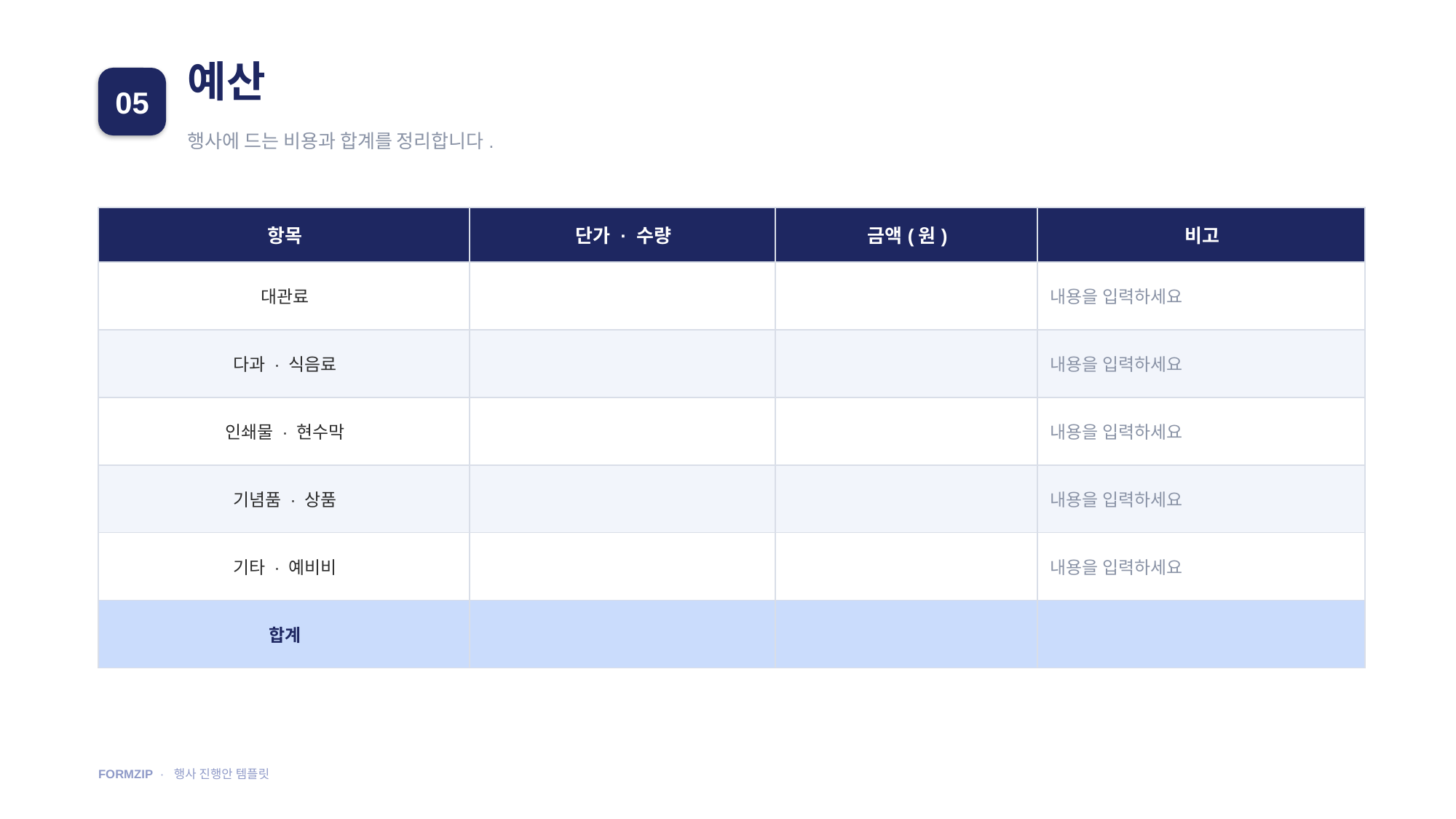

예산
05
행사에 드는 비용과 합계를 정리합니다.
| 항목 | 단가 · 수량 | 금액(원) | 비고 |
| --- | --- | --- | --- |
| 대관료 |  |  | 내용을 입력하세요 |
| 다과 · 식음료 |  |  | 내용을 입력하세요 |
| 인쇄물 · 현수막 |  |  | 내용을 입력하세요 |
| 기념품 · 상품 |  |  | 내용을 입력하세요 |
| 기타 · 예비비 |  |  | 내용을 입력하세요 |
| 합계 |  |  |  |
FORMZIP  ·  행사 진행안 템플릿